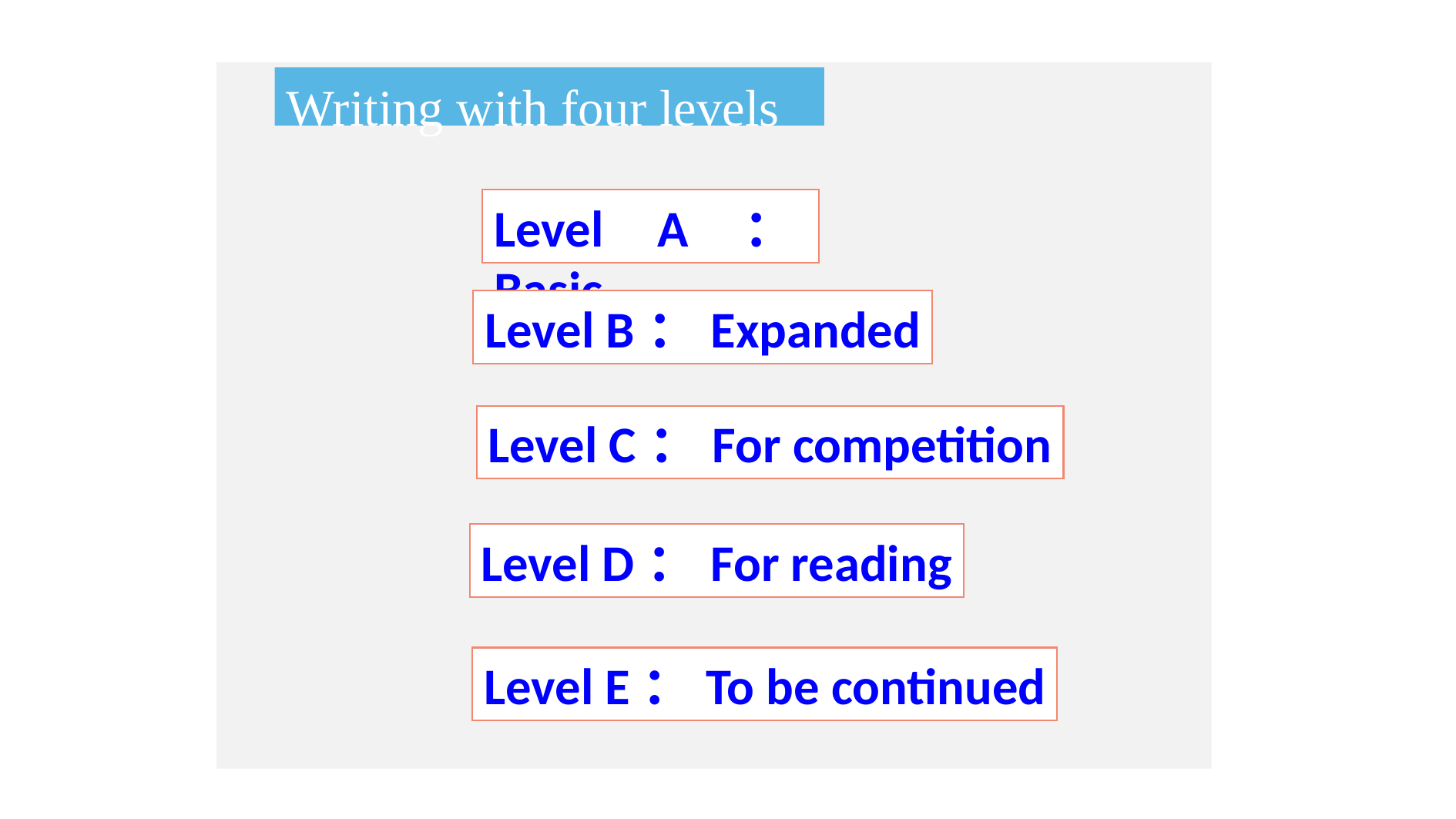

Writing with four levels
点击输入正文
Level A：Basic
Level B：Expanded
Level C：For competition
Level D：For reading
Level E：To be continued